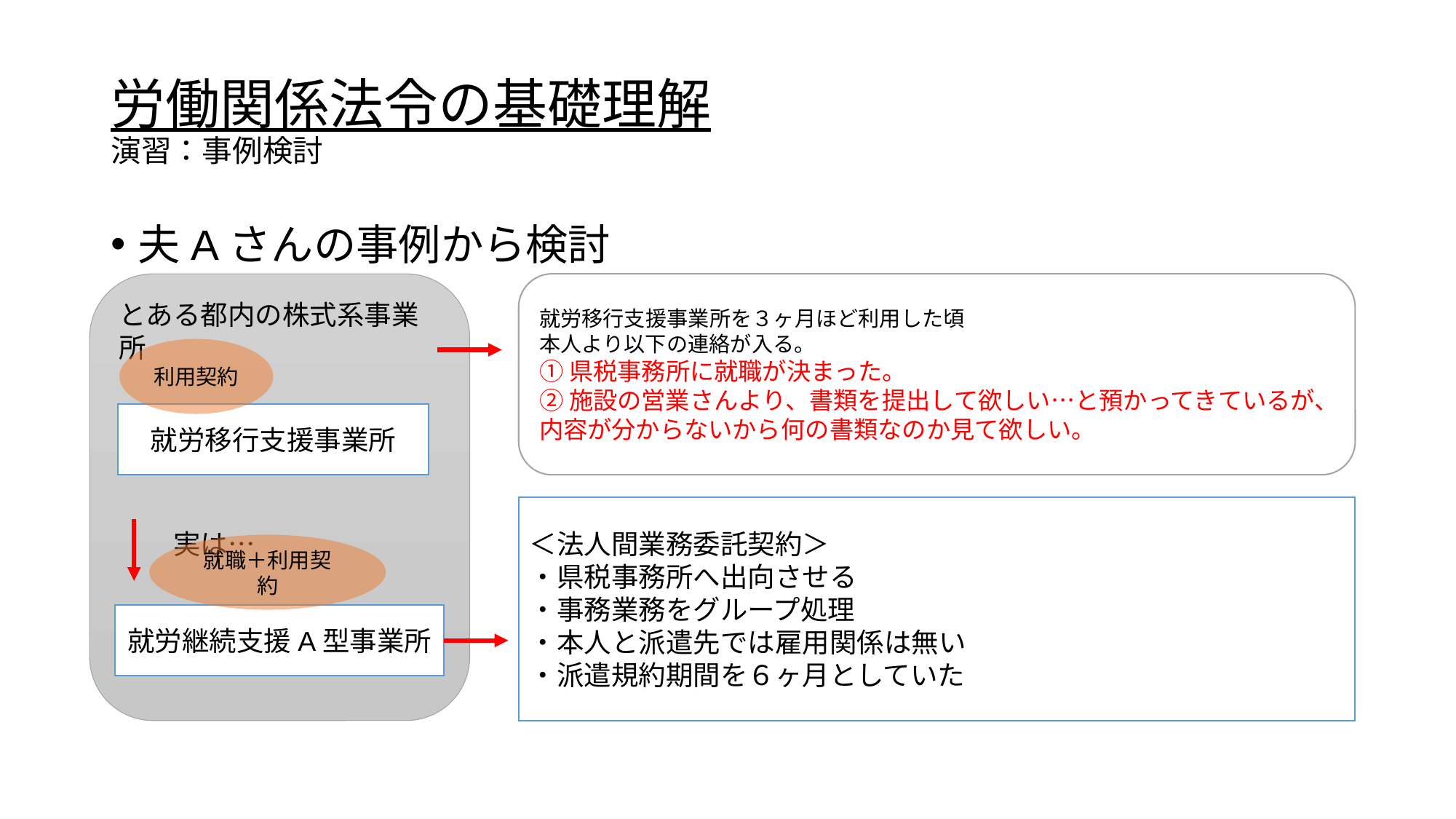

# 労働関係法令の基礎理解 演習：事例検討
夫Aさんの事例から検討
とある都内の株式系事業所

　　実は…
就労移行支援事業所を３ヶ月ほど利用した頃
本人より以下の連絡が入る。
①県税事務所に就職が決まった。
②施設の営業さんより、書類を提出して欲しい…と預かってきているが、内容が分からないから何の書類なのか見て欲しい。
利用契約
就労移行支援事業所
＜法人間業務委託契約＞
・県税事務所へ出向させる
・事務業務をグループ処理
・本人と派遣先では雇用関係は無い
・派遣規約期間を６ヶ月としていた
就職＋利用契約
就労継続支援A型事業所